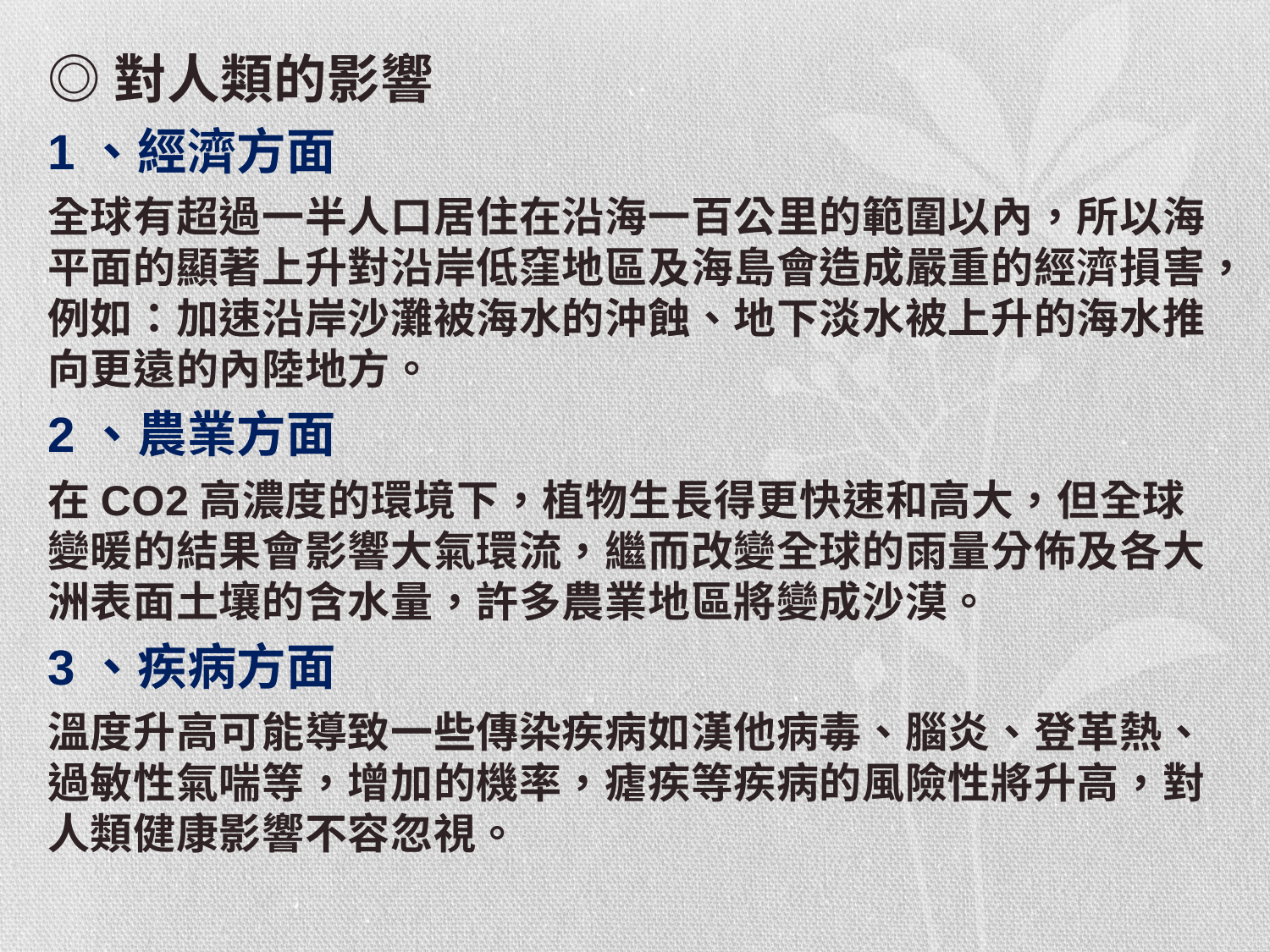

◎對人類的影響
1、經濟方面
全球有超過一半人口居住在沿海一百公里的範圍以內，所以海平面的顯著上升對沿岸低窪地區及海島會造成嚴重的經濟損害，例如：加速沿岸沙灘被海水的沖蝕、地下淡水被上升的海水推向更遠的內陸地方。
2、農業方面
在CO2高濃度的環境下，植物生長得更快速和高大，但全球變暖的結果會影響大氣環流，繼而改變全球的雨量分佈及各大洲表面土壤的含水量，許多農業地區將變成沙漠。
3、疾病方面
溫度升高可能導致一些傳染疾病如漢他病毒、腦炎、登革熱、過敏性氣喘等，增加的機率，瘧疾等疾病的風險性將升高，對人類健康影響不容忽視。

#